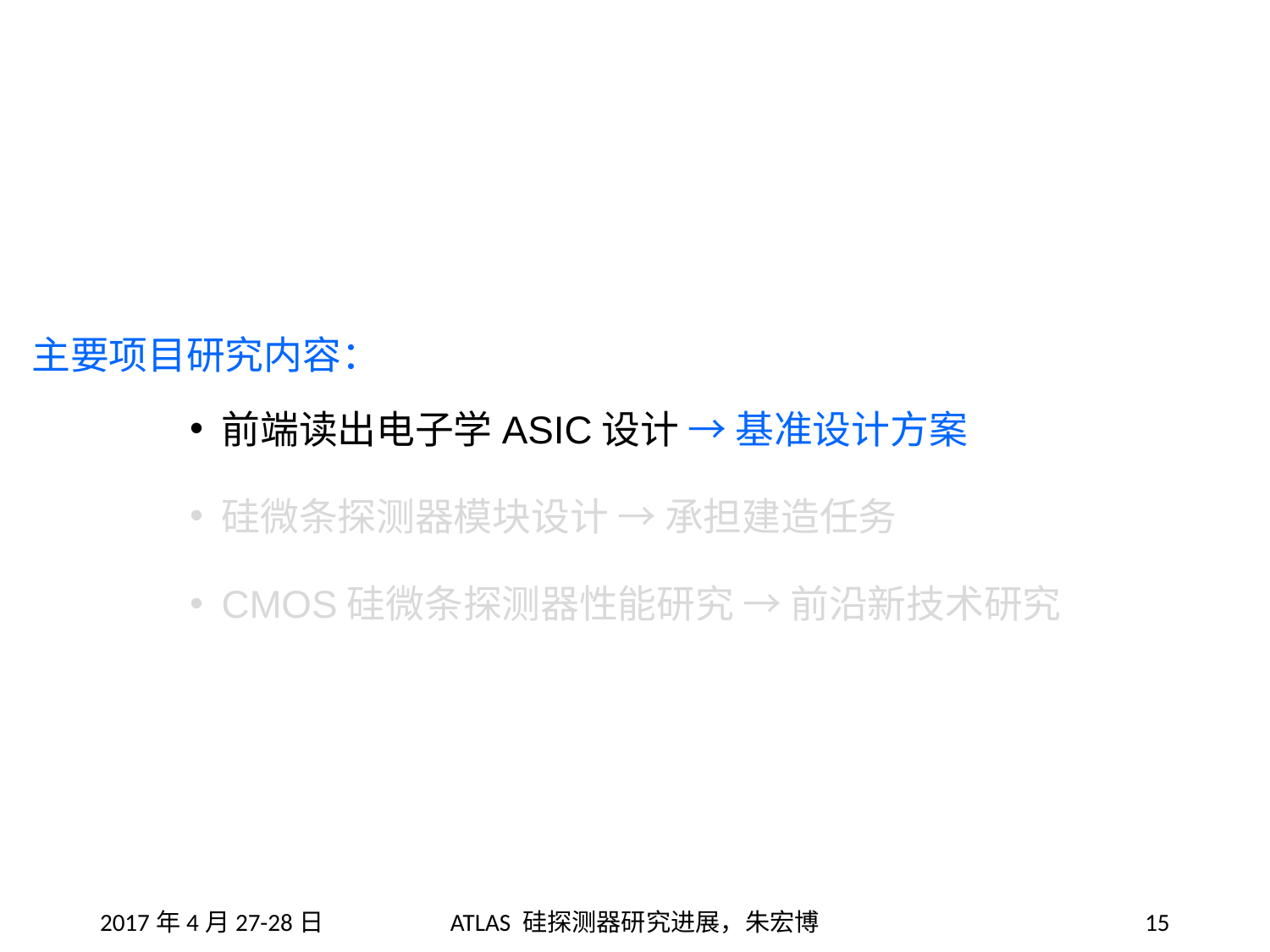

#
主要项目研究内容：
前端读出电子学ASIC设计 → 基准设计方案
硅微条探测器模块设计 → 承担建造任务
CMOS硅微条探测器性能研究 → 前沿新技术研究
2017年4月27-28日
ATLAS 硅探测器研究进展，朱宏博
15